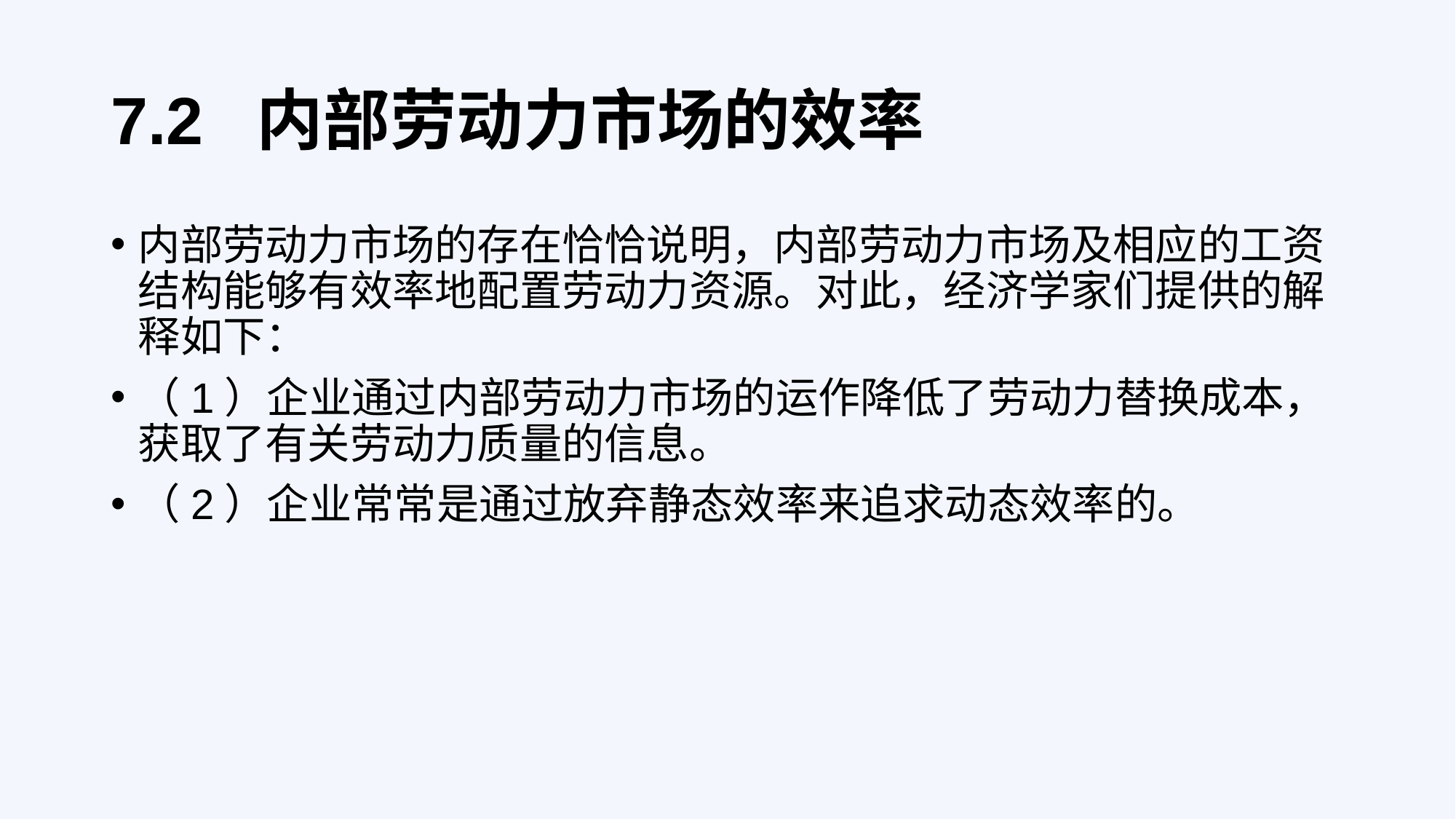

# 7.2  内部劳动力市场的效率
内部劳动力市场的存在恰恰说明，内部劳动力市场及相应的工资结构能够有效率地配置劳动力资源。对此，经济学家们提供的解释如下：
（1）企业通过内部劳动力市场的运作降低了劳动力替换成本，获取了有关劳动力质量的信息。
（2）企业常常是通过放弃静态效率来追求动态效率的。